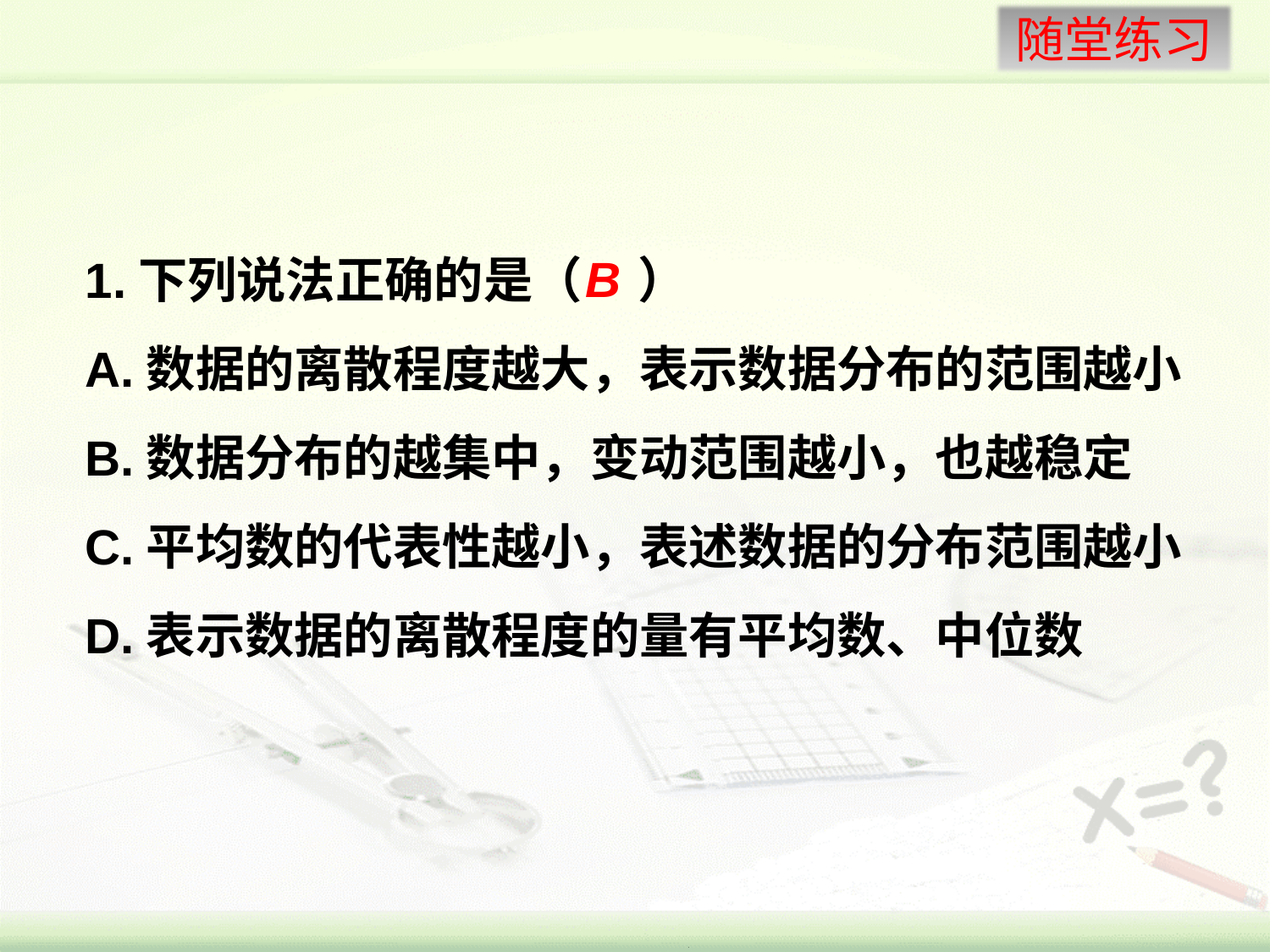

1.下列说法正确的是（     ）
A.数据的离散程度越大，表示数据分布的范围越小
B.数据分布的越集中，变动范围越小，也越稳定
C.平均数的代表性越小，表述数据的分布范围越小
D.表示数据的离散程度的量有平均数、中位数
B